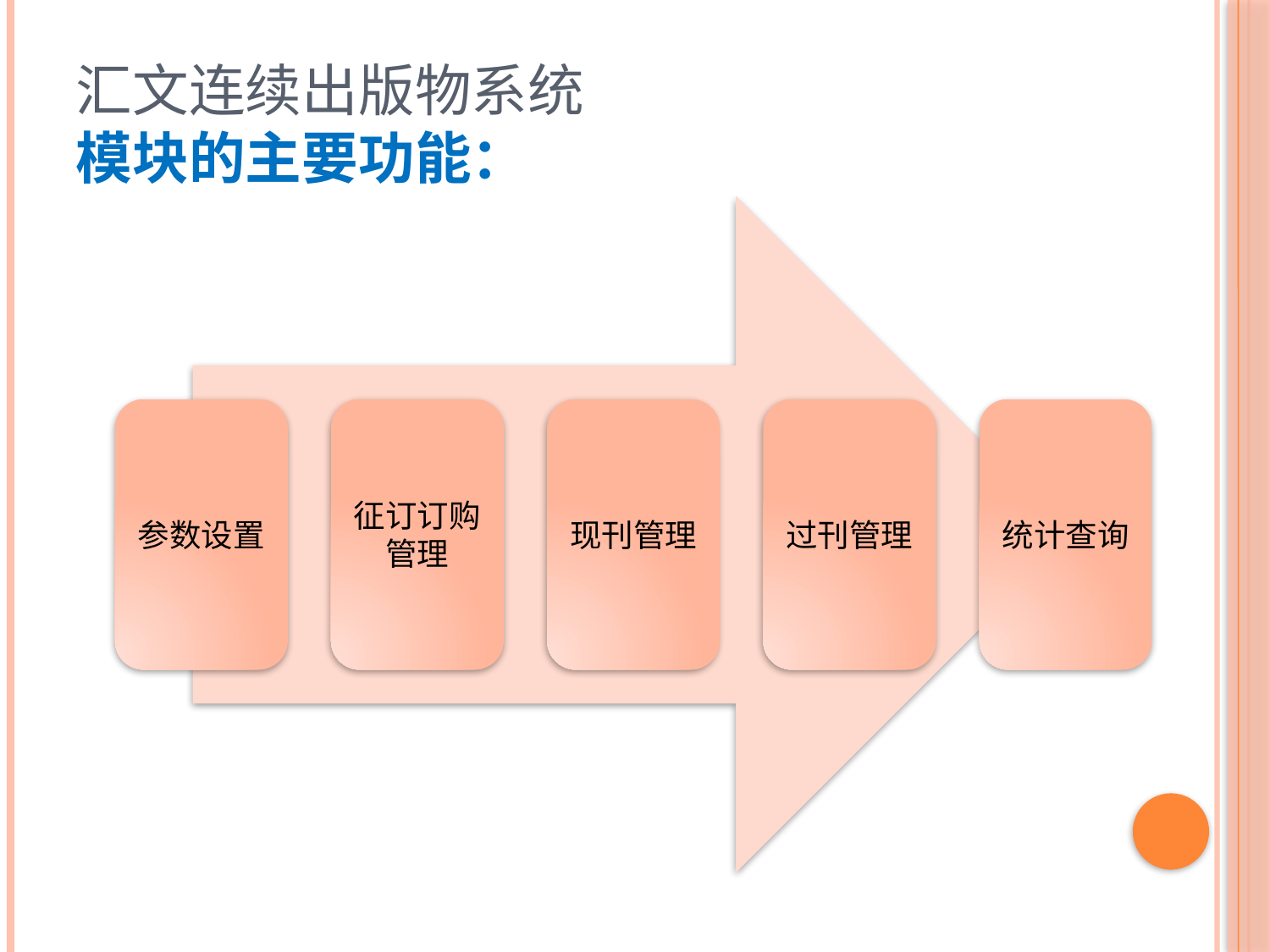

# 汇文连续出版物系统 模块的主要功能：
参数设置
征订订购管理
现刊管理
过刊管理
统计查询